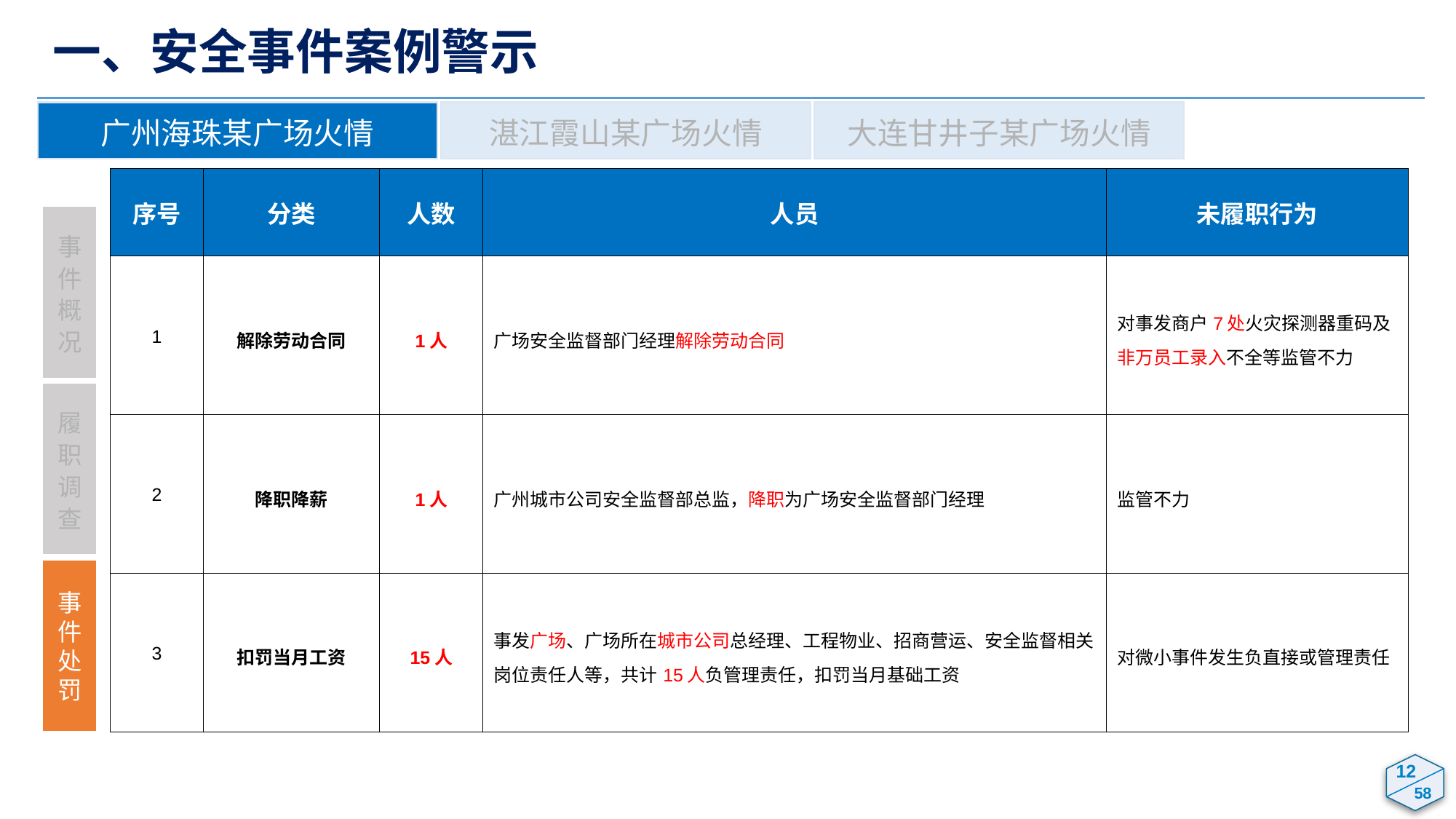

一、安全事件案例警示
广州海珠某广场火情
湛江霞山某广场火情
大连甘井子某广场火情
| 序号 | 分类 | 人数 | 人员 | 未履职行为 |
| --- | --- | --- | --- | --- |
| 1 | 解除劳动合同 | 1人 | 广场安全监督部门经理解除劳动合同 | 对事发商户7处火灾探测器重码及 非万员工录入不全等监管不力 |
| 2 | 降职降薪 | 1人 | 广州城市公司安全监督部总监，降职为广场安全监督部门经理 | 监管不力 |
| 3 | 扣罚当月工资 | 15人 | 事发广场、广场所在城市公司总经理、工程物业、招商营运、安全监督相关岗位责任人等，共计15人负管理责任，扣罚当月基础工资 | 对微小事件发生负直接或管理责任 |
事件概况
履职调查
事件处罚
10
12

58